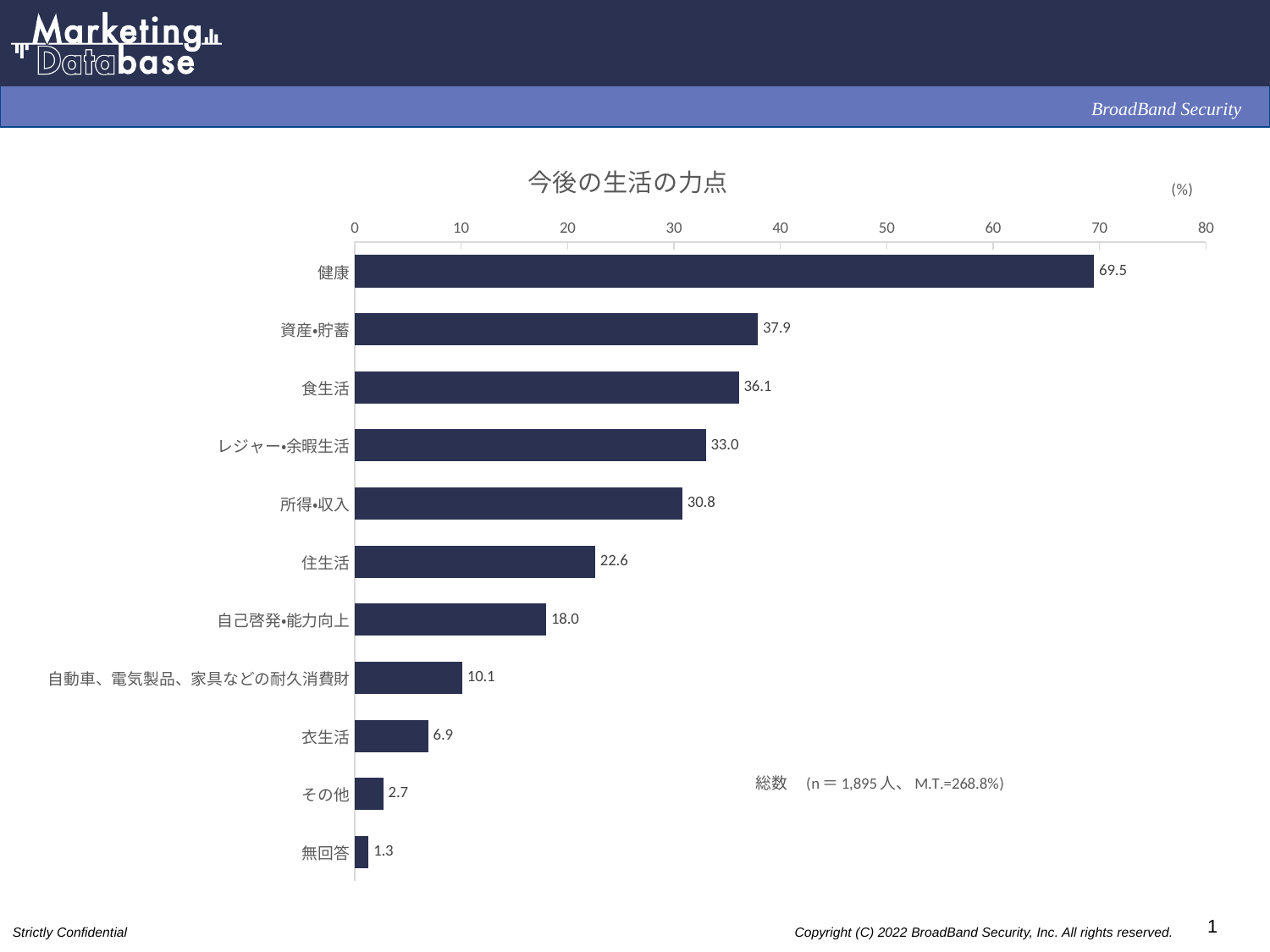

### Chart: 今後の生活の力点

| Category |  |
|---|---|
| 健康 | 69.5 |
| 資産・貯蓄 | 37.9 |
| 食生活 | 36.1 |
| レジャー・余暇生活 | 33.0 |
| 所得・収入 | 30.8 |
| 住生活 | 22.6 |
| 自己啓発・能力向上 | 18.0 |
| 自動車、電気製品、家具などの耐久消費財 | 10.1 |
| 衣生活 | 6.9 |
| その他 | 2.7 |
| 無回答 | 1.3 |